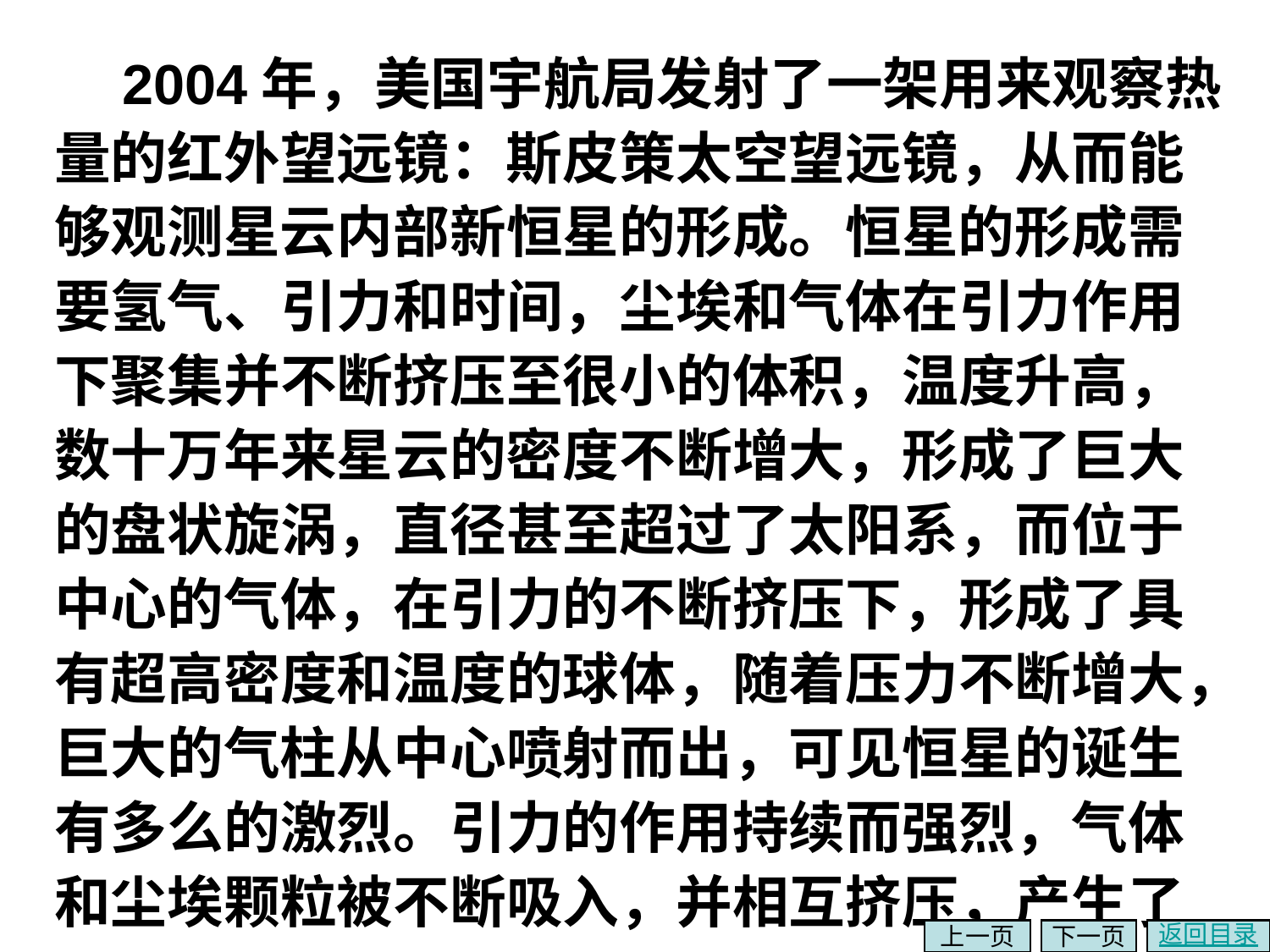

2004年，美国宇航局发射了一架用来观察热量的红外望远镜：斯皮策太空望远镜，从而能够观测星云内部新恒星的形成。恒星的形成需要氢气、引力和时间，尘埃和气体在引力作用下聚集并不断挤压至很小的体积，温度升高，数十万年来星云的密度不断增大，形成了巨大的盘状旋涡，直径甚至超过了太阳系，而位于中心的气体，在引力的不断挤压下，形成了具有超高密度和温度的球体，随着压力不断增大，巨大的气柱从中心喷射而出，可见恒星的诞生有多么的激烈。引力的作用持续而强烈，气体和尘埃颗粒被不断吸入，并相互挤压，产生了
上一页
下一页
返回目录